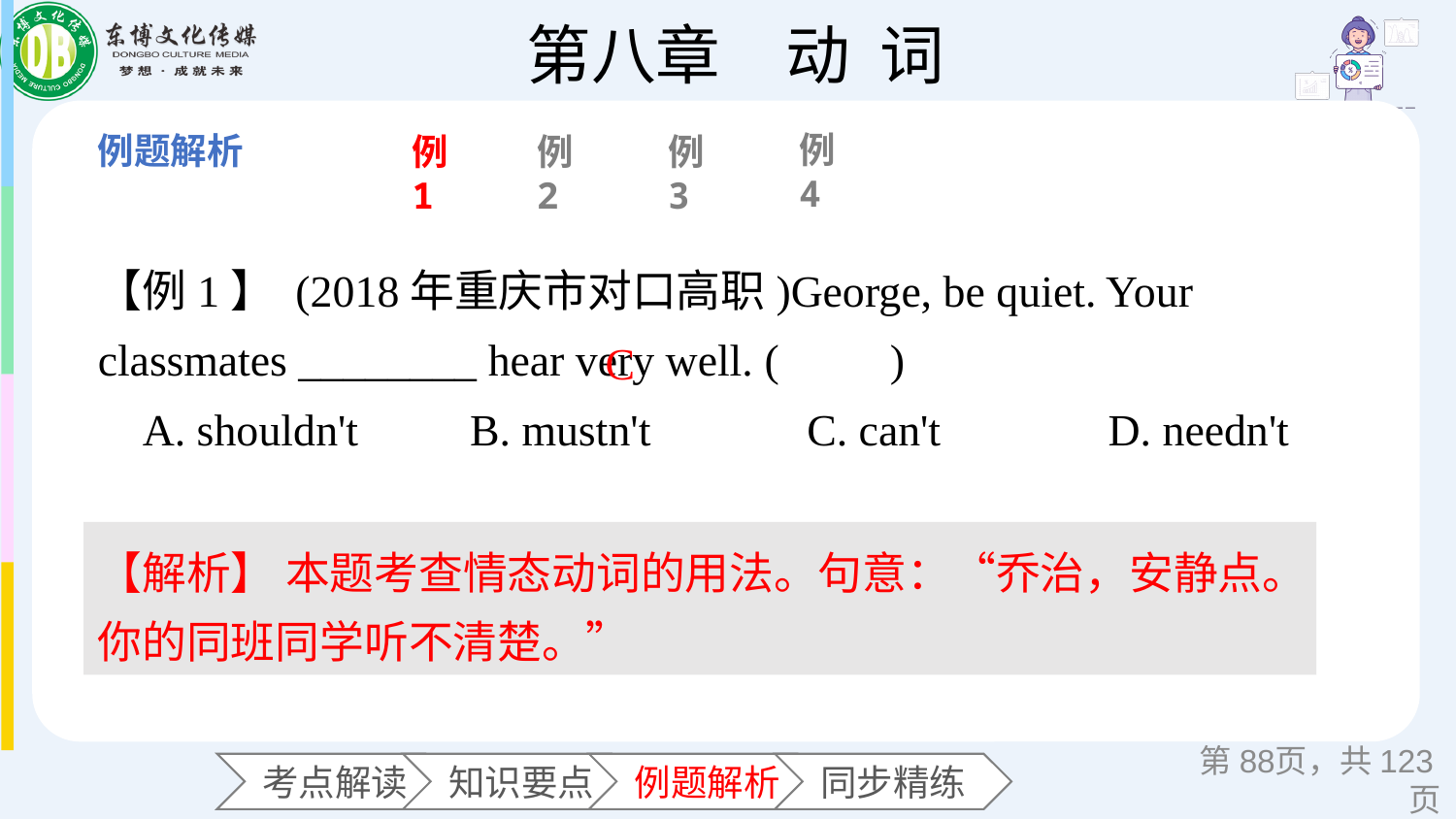

例4
例1
例2
例3
【例1】 (2018年重庆市对口高职)George, be quiet. Your classmates ________ hear very well. (　　)
    A. shouldn't          B. mustn't              C. can't               D. needn't

C
【解析】 本题考查情态动词的用法。句意：“乔治，安静点。你的同班同学听不清楚。”
第88页，共123页